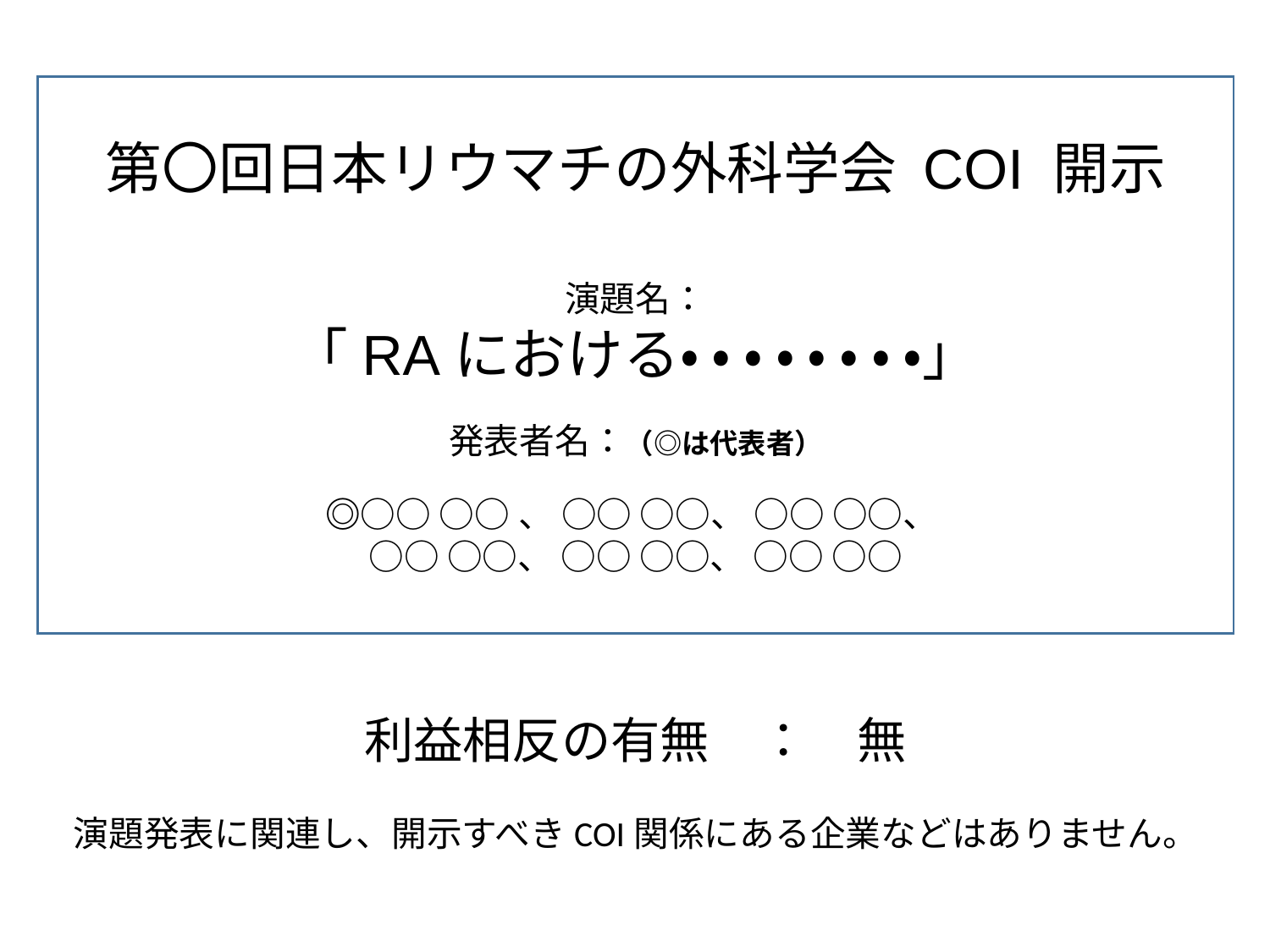

第〇回日本リウマチの外科学会 COI 開示

演題名：
「RAにおける・ ・ ・ ・ ・ ・ ・ ・」
発表者名：（◎は代表者）
◎○○ ○○、 ○○ ○○、 ○○ ○○、
○○ ○○、 ○○ ○○、 ○○ ○○
利益相反の有無　：　無
演題発表に関連し、開示すべきCOI関係にある企業などはありません。